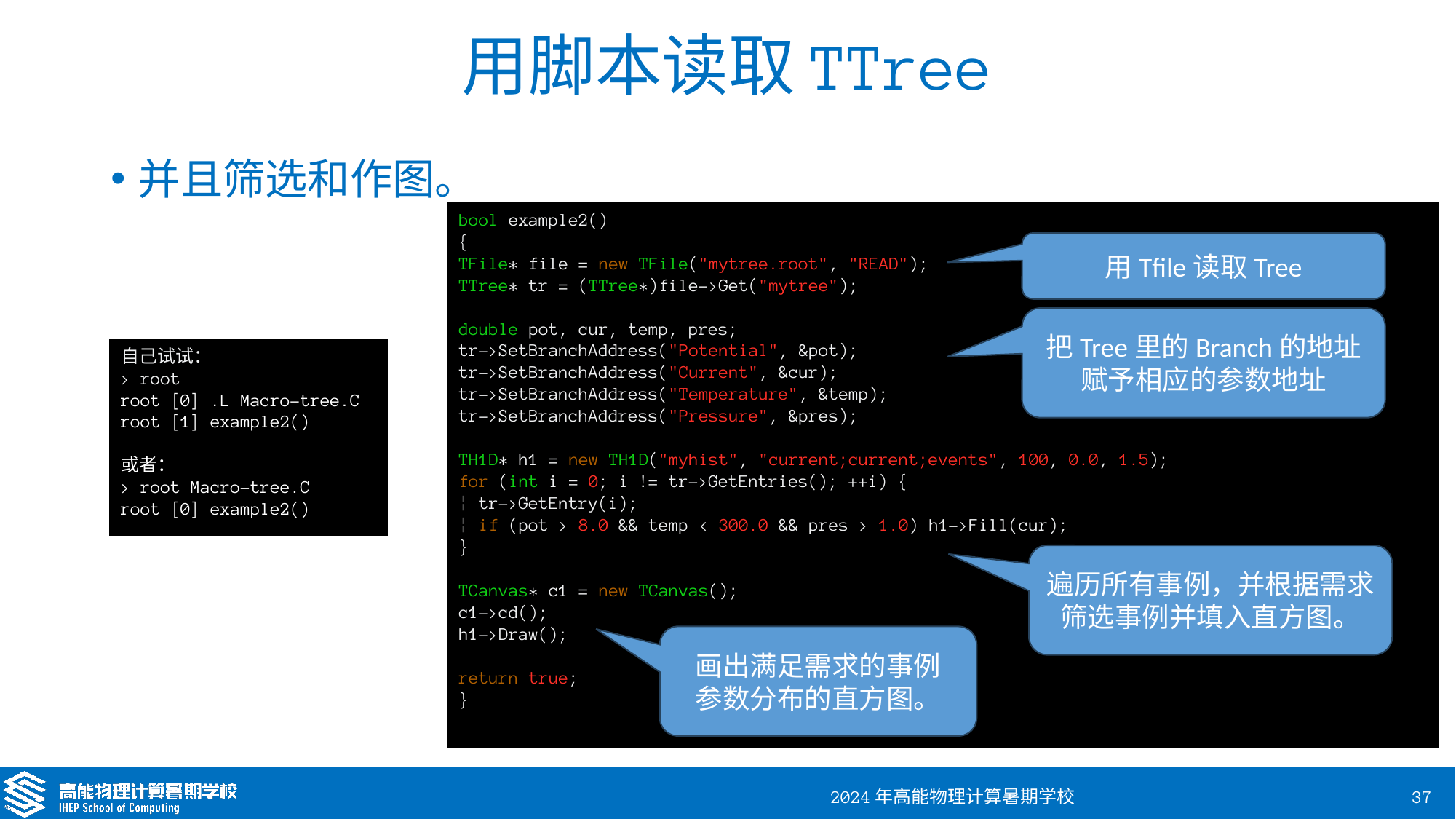

# 用脚本读取TTree
并且筛选和作图。
bool example2()
{
TFile* file = new TFile("mytree.root", "READ");
TTree* tr = (TTree*)file->Get("mytree");
double pot, cur, temp, pres;
tr->SetBranchAddress("Potential", &pot);
tr->SetBranchAddress("Current", &cur);
tr->SetBranchAddress("Temperature", &temp);
tr->SetBranchAddress("Pressure", &pres);
TH1D* h1 = new TH1D("myhist", "current;current;events", 100, 0.0, 1.5);
for (int i = 0; i != tr->GetEntries(); ++i) {
¦ tr->GetEntry(i);
¦ if (pot > 8.0 && temp < 300.0 && pres > 1.0) h1->Fill(cur);
}
TCanvas* c1 = new TCanvas();
c1->cd();
h1->Draw();
return true;
}
用Tfile读取Tree
把Tree里的Branch的地址
赋予相应的参数地址
自己试试：
> root
root [0] .L Macro-tree.C
root [1] example2()

或者：
> root Macro-tree.C
root [0] example2()

遍历所有事例，并根据需求筛选事例并填入直方图。
画出满足需求的事例
参数分布的直方图。
2024年高能物理计算暑期学校
37